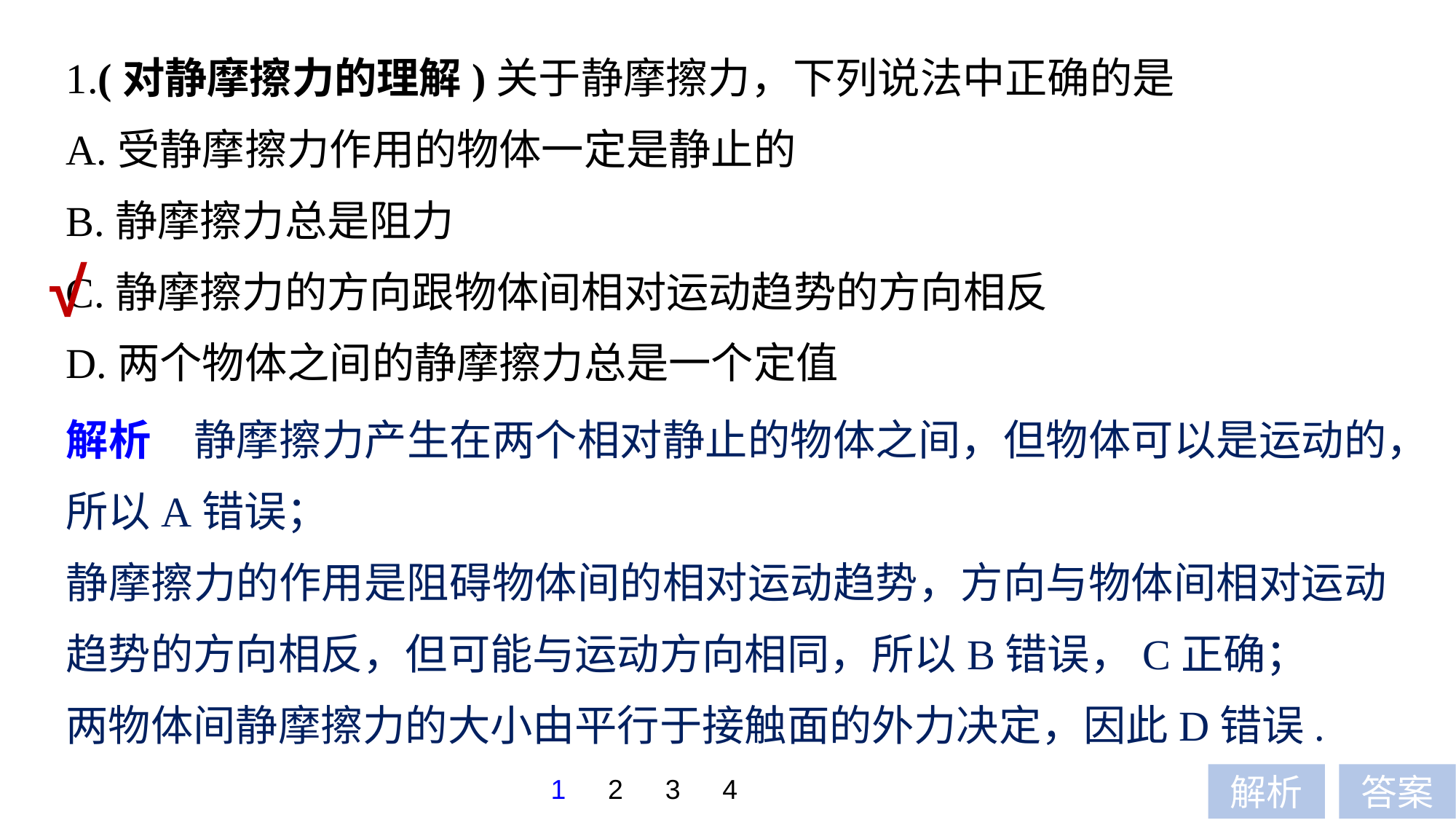

1.(对静摩擦力的理解)关于静摩擦力，下列说法中正确的是
A.受静摩擦力作用的物体一定是静止的
B.静摩擦力总是阻力
C.静摩擦力的方向跟物体间相对运动趋势的方向相反
D.两个物体之间的静摩擦力总是一个定值
√
解析　静摩擦力产生在两个相对静止的物体之间，但物体可以是运动的，所以A错误；
静摩擦力的作用是阻碍物体间的相对运动趋势，方向与物体间相对运动趋势的方向相反，但可能与运动方向相同，所以B错误，C正确；
两物体间静摩擦力的大小由平行于接触面的外力决定，因此D错误.
1
2
3
4
解析
答案